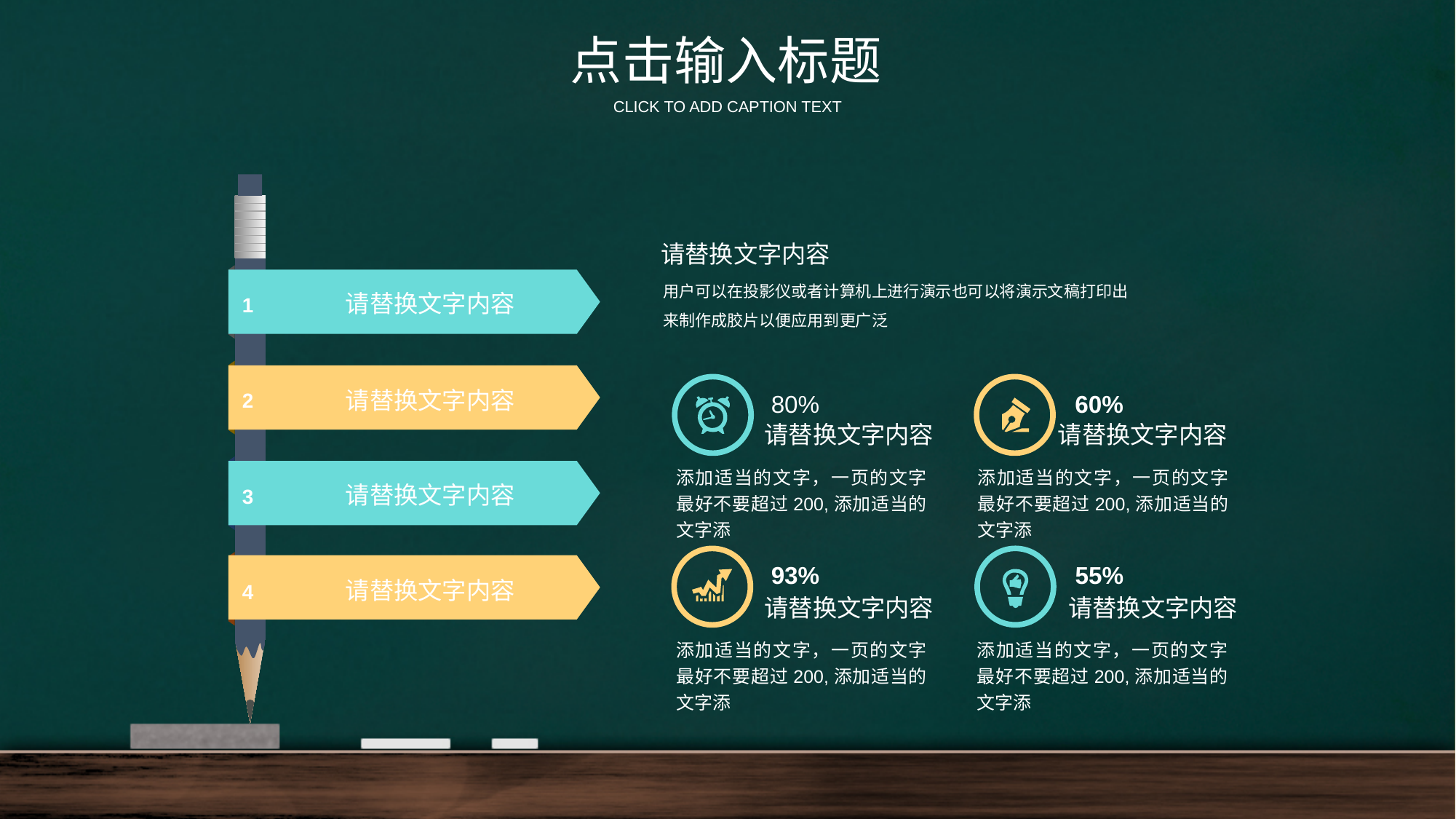

点击输入标题
CLICK TO ADD CAPTION TEXT

请替换文字内容
1

请替换文字内容
2

请替换文字内容
3

请替换文字内容
4

请替换文字内容
用户可以在投影仪或者计算机上进行演示也可以将演示文稿打印出来制作成胶片以便应用到更广泛

80%
60%

请替换文字内容
请替换文字内容
添加适当的文字，一页的文字最好不要超过200,添加适当的文字添
添加适当的文字，一页的文字最好不要超过200,添加适当的文字添

93%
55%

请替换文字内容
请替换文字内容
添加适当的文字，一页的文字最好不要超过200,添加适当的文字添
添加适当的文字，一页的文字最好不要超过200,添加适当的文字添